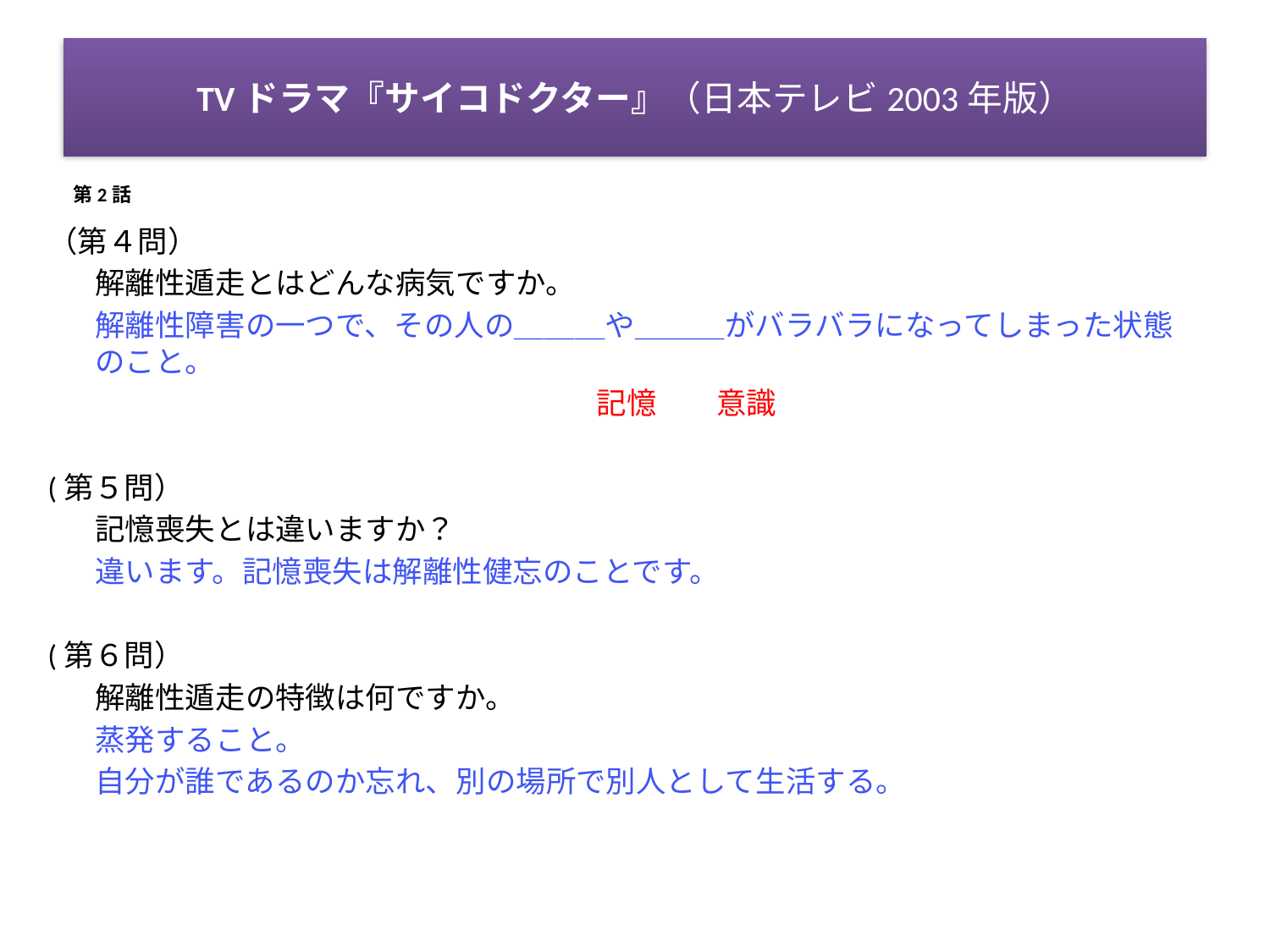

# TVドラマ『サイコドクター』（日本テレビ2003年版）
第2話
（第４問）
	解離性遁走とはどんな病気ですか。
	解離性障害の一つで、その人の＿＿＿や＿＿＿がバラバラになってしまった状態のこと。
				　　　　記憶　　意識

(第５問）
	記憶喪失とは違いますか？
　	違います。記憶喪失は解離性健忘のことです。

(第６問）
	解離性遁走の特徴は何ですか。
	蒸発すること。
	自分が誰であるのか忘れ、別の場所で別人として生活する。